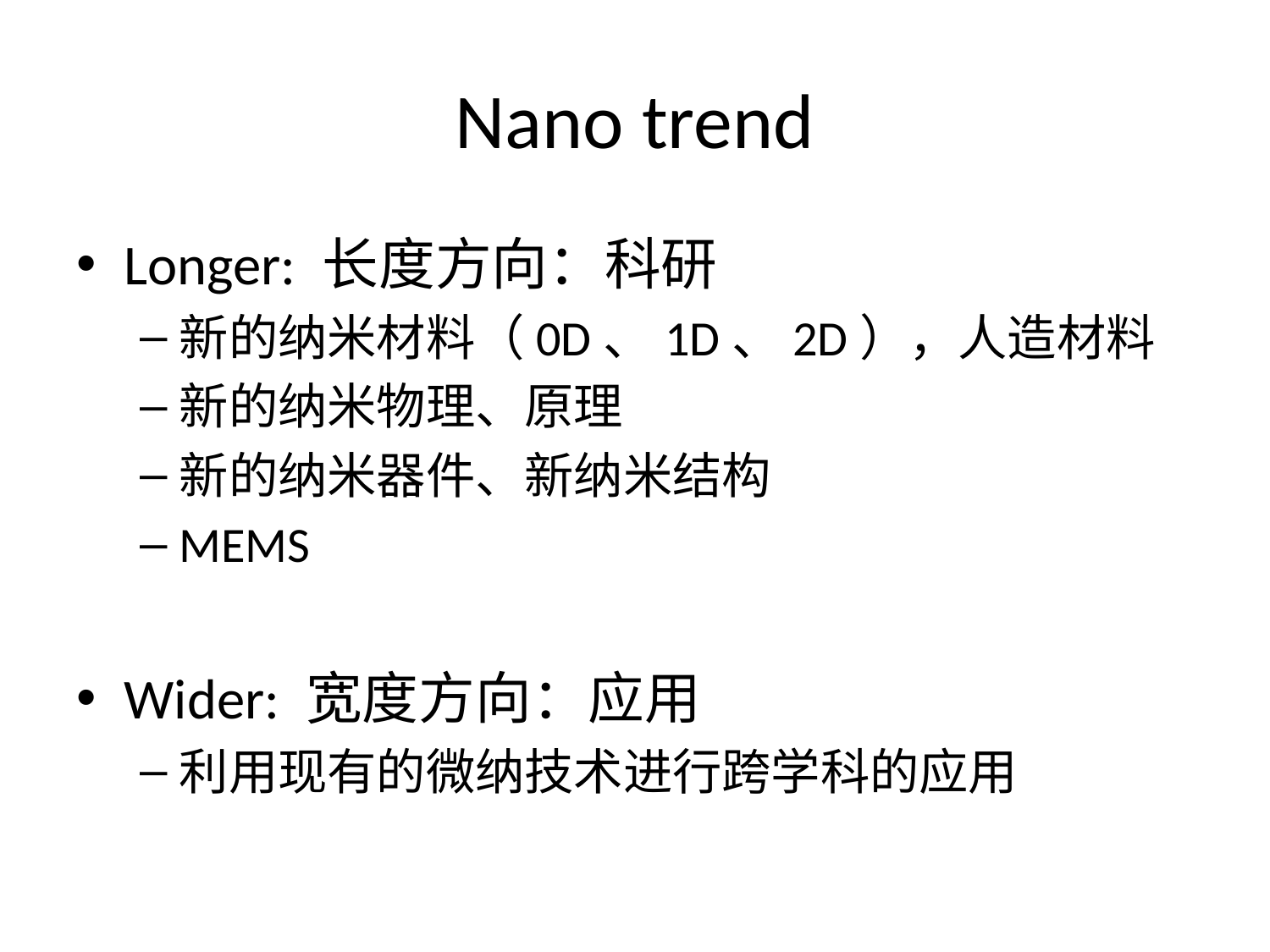

# Nano trend
Longer: 长度方向：科研
新的纳米材料（0D、1D、2D），人造材料
新的纳米物理、原理
新的纳米器件、新纳米结构
MEMS

Wider: 宽度方向：应用
利用现有的微纳技术进行跨学科的应用